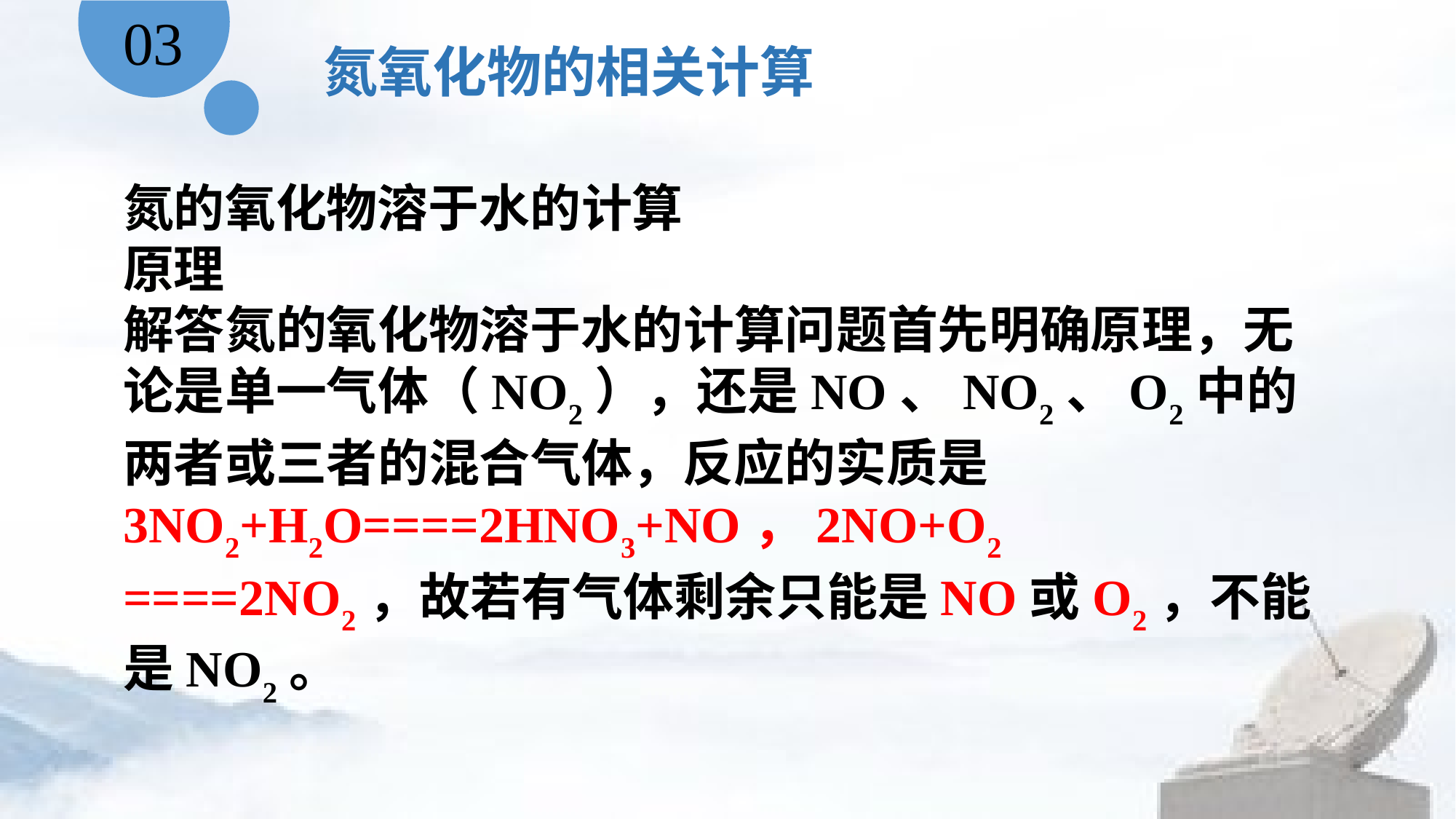

03

氮氧化物的相关计算

氮的氧化物溶于水的计算
原理
解答氮的氧化物溶于水的计算问题首先明确原理，无论是单一气体（NO2），还是NO、NO2、O2中的两者或三者的混合气体，反应的实质是3NO2+H2O====2HNO3+NO，2NO+O2   ====2NO2，故若有气体剩余只能是NO或O2，不能是NO2。